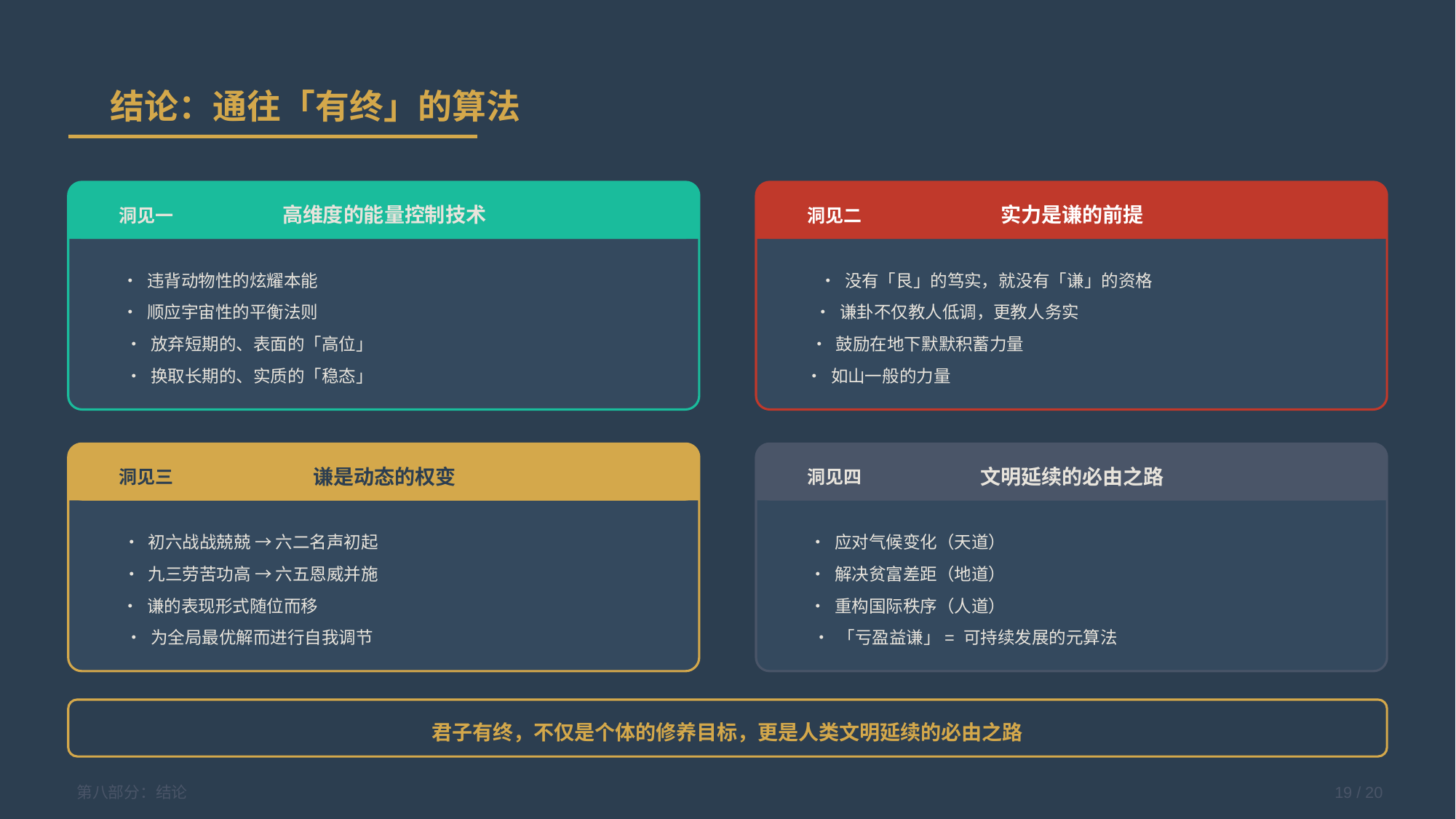

结论：通往「有终」的算法

高维度的能量控制技术
洞见一

• 违背动物性的炫耀本能
• 顺应宇宙性的平衡法则
• 放弃短期的、表面的「高位」
• 换取长期的、实质的「稳态」

实力是谦的前提
洞见二

• 没有「艮」的笃实，就没有「谦」的资格
• 谦卦不仅教人低调，更教人务实
• 鼓励在地下默默积蓄力量
• 如山一般的力量

谦是动态的权变
洞见三

• 初六战战兢兢 → 六二名声初起
• 九三劳苦功高 → 六五恩威并施
• 谦的表现形式随位而移
• 为全局最优解而进行自我调节

文明延续的必由之路
洞见四

• 应对气候变化（天道）
• 解决贫富差距（地道）
• 重构国际秩序（人道）
• 「亏盈益谦」= 可持续发展的元算法

君子有终，不仅是个体的修养目标，更是人类文明延续的必由之路
第八部分：结论
19 / 20